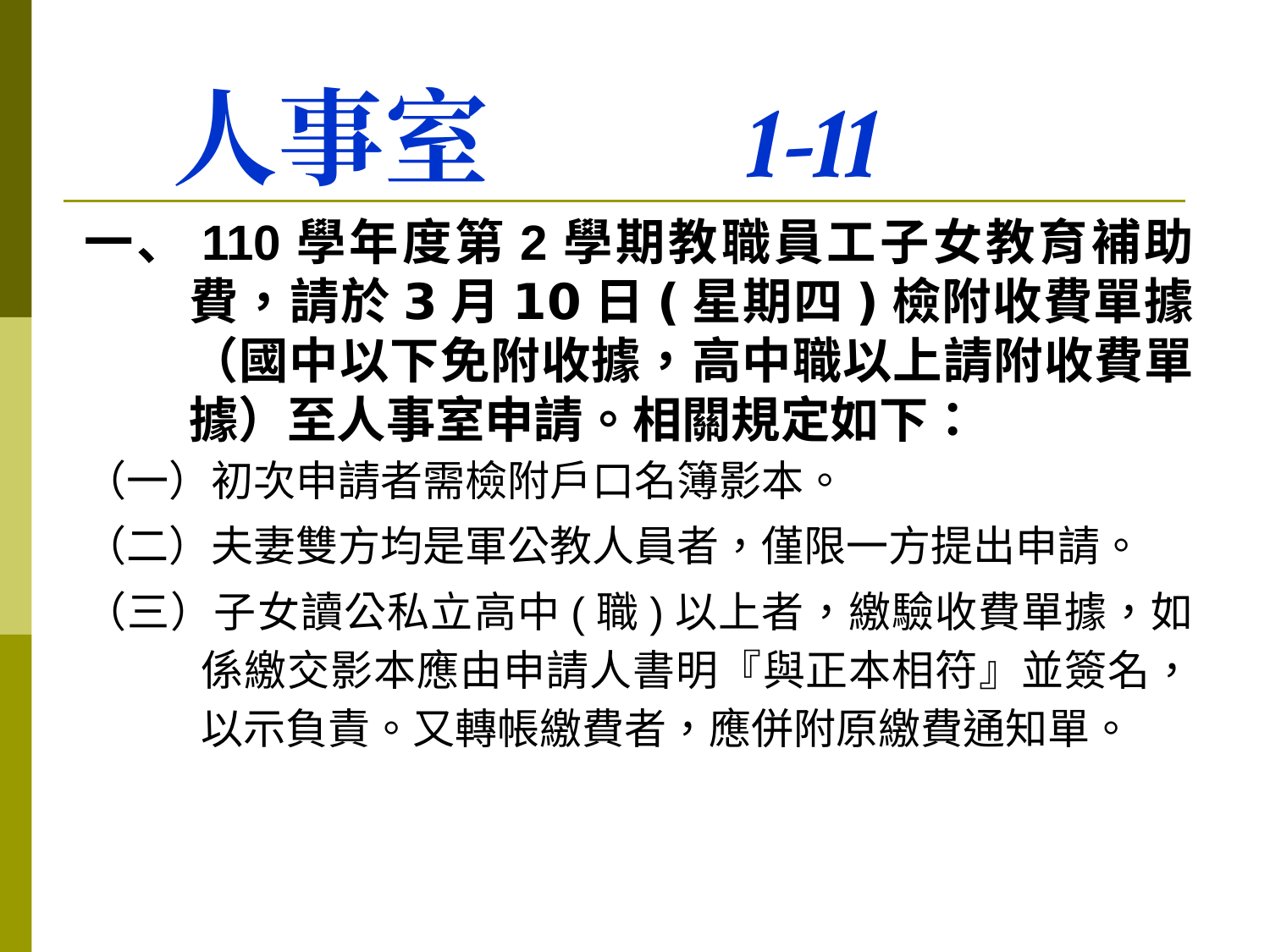

# 人事室            1-11
一、110學年度第2學期教職員工子女教育補助費，請於3月10日(星期四)檢附收費單據（國中以下免附收據，高中職以上請附收費單據）至人事室申請。相關規定如下：
（一）初次申請者需檢附戶口名簿影本。
（二）夫妻雙方均是軍公教人員者，僅限一方提出申請。
（三）子女讀公私立高中(職)以上者，繳驗收費單據，如係繳交影本應由申請人書明『與正本相符』並簽名，以示負責。又轉帳繳費者，應併附原繳費通知單。